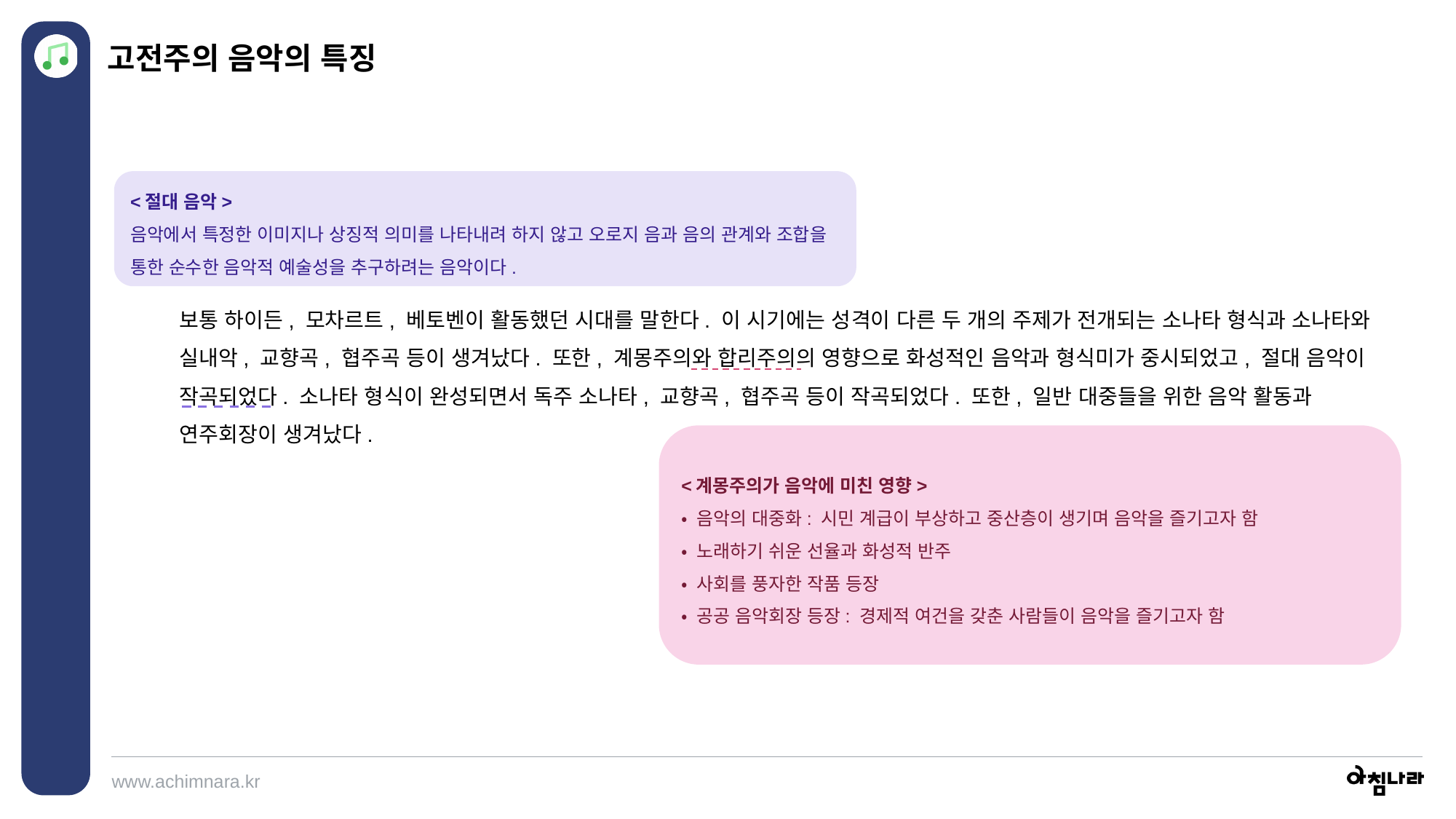

고전주의 음악의 특징
<절대 음악>
음악에서 특정한 이미지나 상징적 의미를 나타내려 하지 않고 오로지 음과 음의 관계와 조합을 통한 순수한 음악적 예술성을 추구하려는 음악이다.
보통 하이든, 모차르트, 베토벤이 활동했던 시대를 말한다. 이 시기에는 성격이 다른 두 개의 주제가 전개되는 소나타 형식과 소나타와 실내악, 교향곡, 협주곡 등이 생겨났다. 또한, 계몽주의와 합리주의의 영향으로 화성적인 음악과 형식미가 중시되었고, 절대 음악이 작곡되었다. 소나타 형식이 완성되면서 독주 소나타, 교향곡, 협주곡 등이 작곡되었다. 또한, 일반 대중들을 위한 음악 활동과 연주회장이 생겨났다.
<계몽주의가 음악에 미친 영향>
• 음악의 대중화: 시민 계급이 부상하고 중산층이 생기며 음악을 즐기고자 함
• 노래하기 쉬운 선율과 화성적 반주
• 사회를 풍자한 작품 등장
• 공공 음악회장 등장: 경제적 여건을 갖춘 사람들이 음악을 즐기고자 함